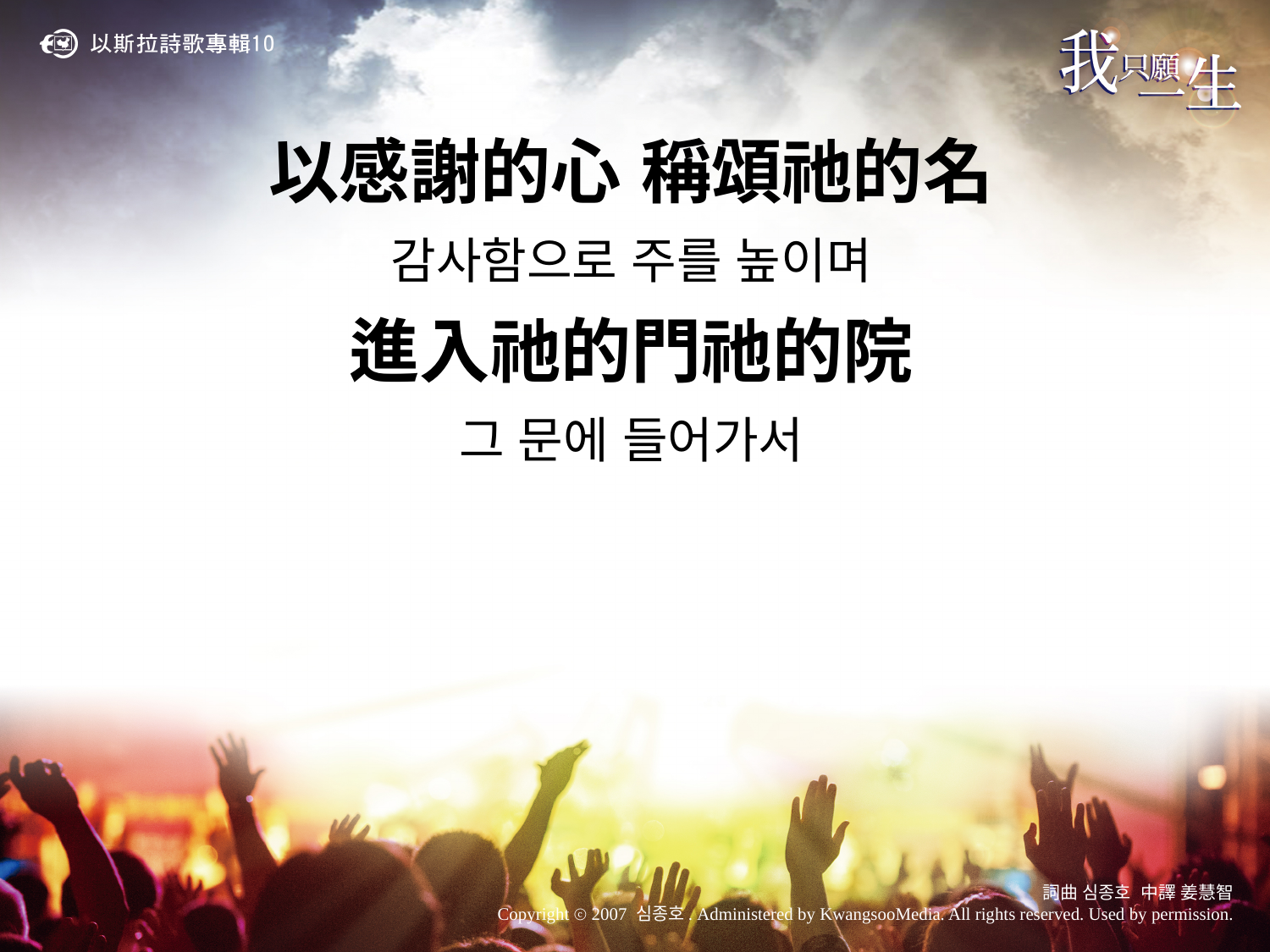

以感謝的心 稱頌祂的名
감사함으로 주를 높이며
進入祂的門祂的院
그 문에 들어가서
詞曲 심종호  中譯 姜慧智
Copyright ⓒ 2007 심종호. Administered by KwangsooMedia. All rights reserved. Used by permission.